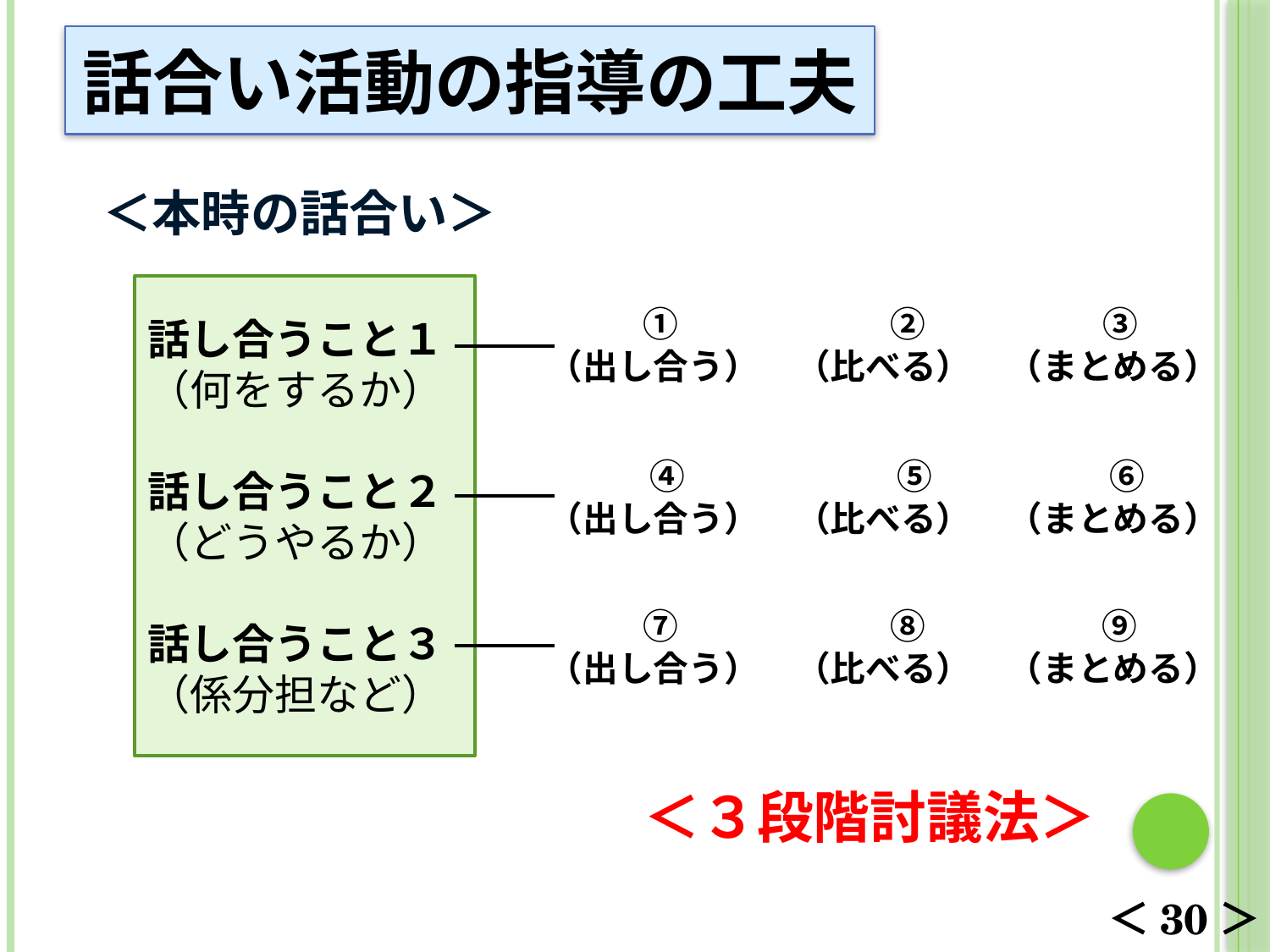

話合い活動の指導の工夫
＜本時の話合い＞
話し合うこと１
（何をするか）

話し合うこと２
（どうやるか）

話し合うこと３
（係分担など）
　　　①　　　　　　②　　　　　③
（出し合う）　（比べる）　（まとめる）
　　　④　　　　　　⑤　　　　　⑥
（出し合う）　（比べる）　（まとめる）
　　　⑦　　　　　　⑧　　　　　⑨
（出し合う）　（比べる）　（まとめる）
＜３段階討議法＞
＜30＞